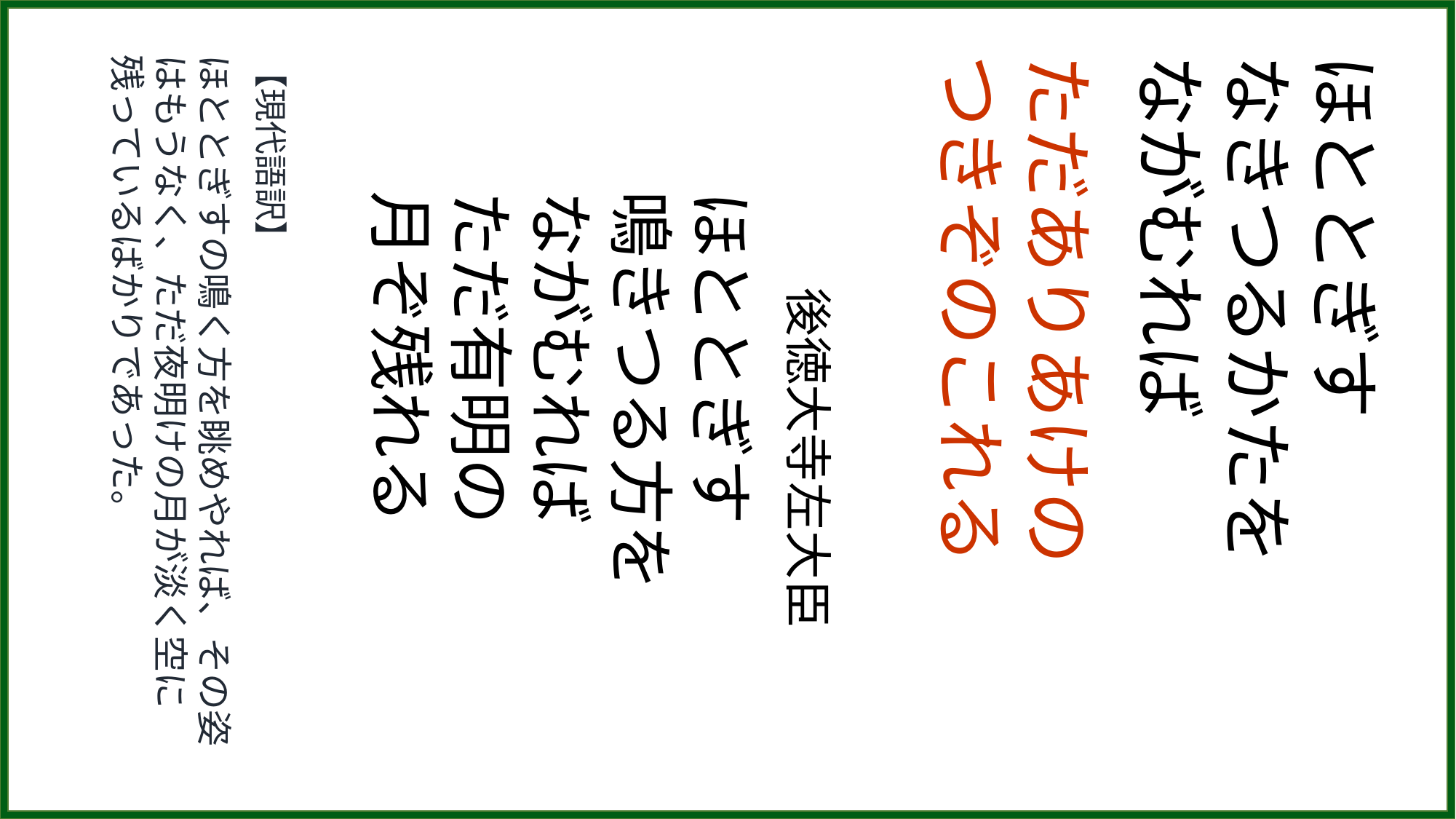

【現代語訳】

ほととぎすの鳴く方を眺めやれば、その姿はもうなく、ただ夜明けの月が淡く空に残っているばかりであった。
　　後徳大寺左大臣

ほととぎす
鳴きつる方を
ながむれば
ただ有明の
月ぞ残れる
ただありあけの
つきぞのこれる
ほととぎす
なきつるかたを
ながむれば